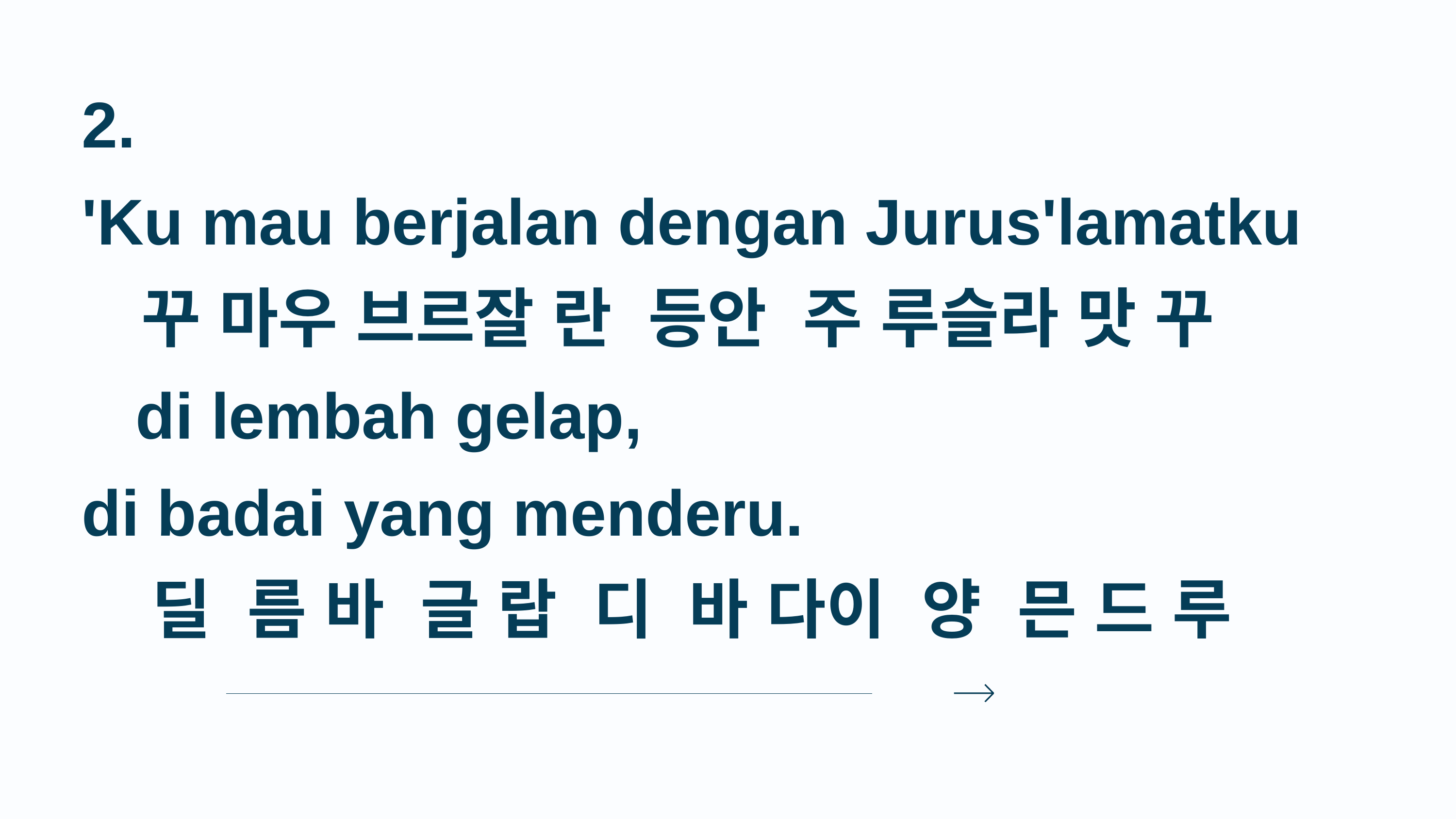

2. 'Ku mau berjalan dengan Jurus'lamatku
   꾸 마우 브르잘 란  등안  주 루슬라 맛 꾸
   di lembah gelap, di badai yang menderu.
   딜  름 바  글 랍  디  바 다이  양  믄 드 루